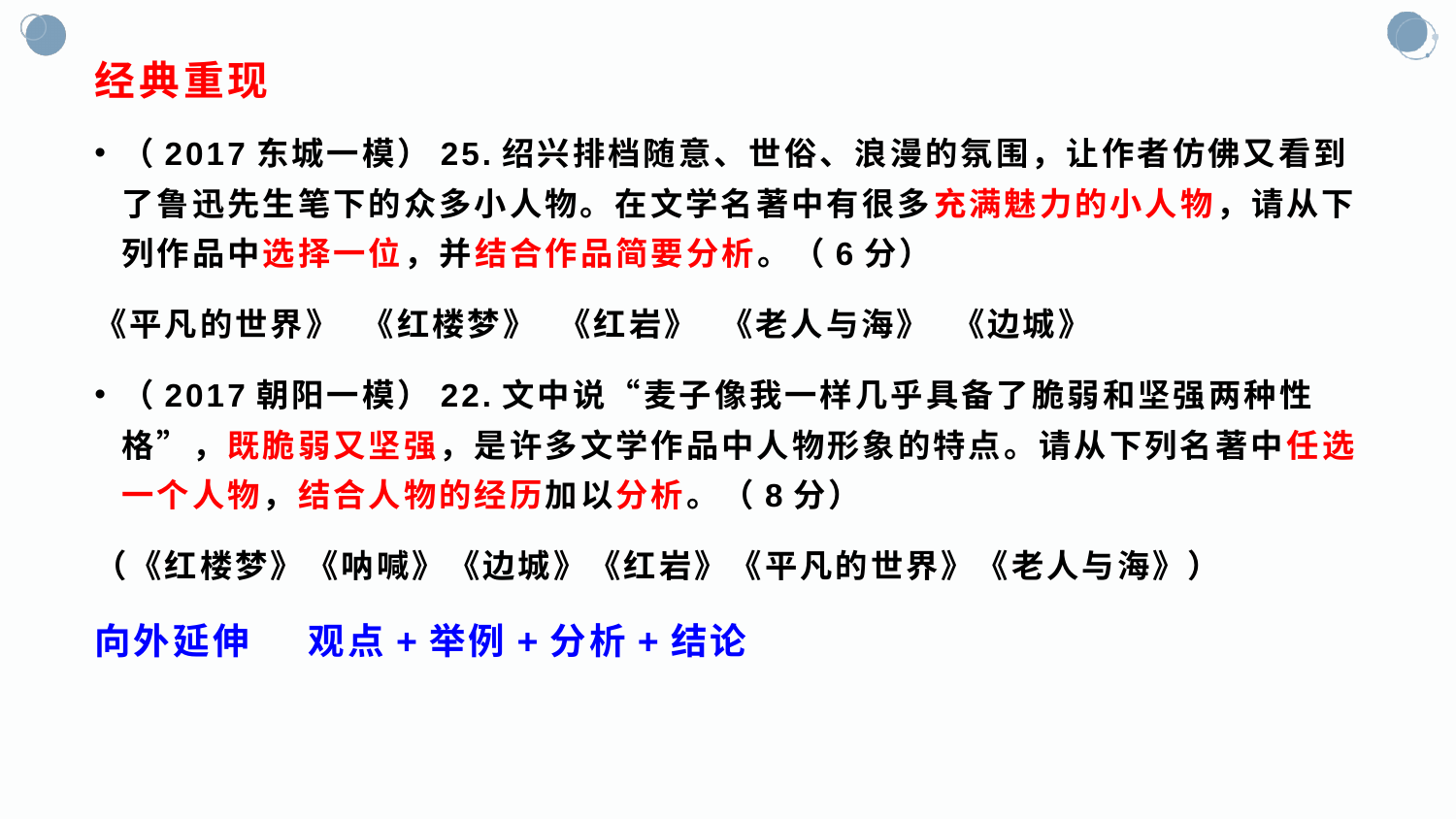

# 经典重现
（2017东城一模）25.绍兴排档随意、世俗、浪漫的氛围，让作者仿佛又看到了鲁迅先生笔下的众多小人物。在文学名著中有很多充满魅力的小人物，请从下列作品中选择一位，并结合作品简要分析。（6分）
《平凡的世界》  《红楼梦》  《红岩》  《老人与海》  《边城》
（2017朝阳一模）22.文中说“麦子像我一样几乎具备了脆弱和坚强两种性格”，既脆弱又坚强，是许多文学作品中人物形象的特点。请从下列名著中任选一个人物，结合人物的经历加以分析。（8分）
（《红楼梦》《呐喊》《边城》《红岩》《平凡的世界》《老人与海》）
向外延伸     观点+举例+分析+结论